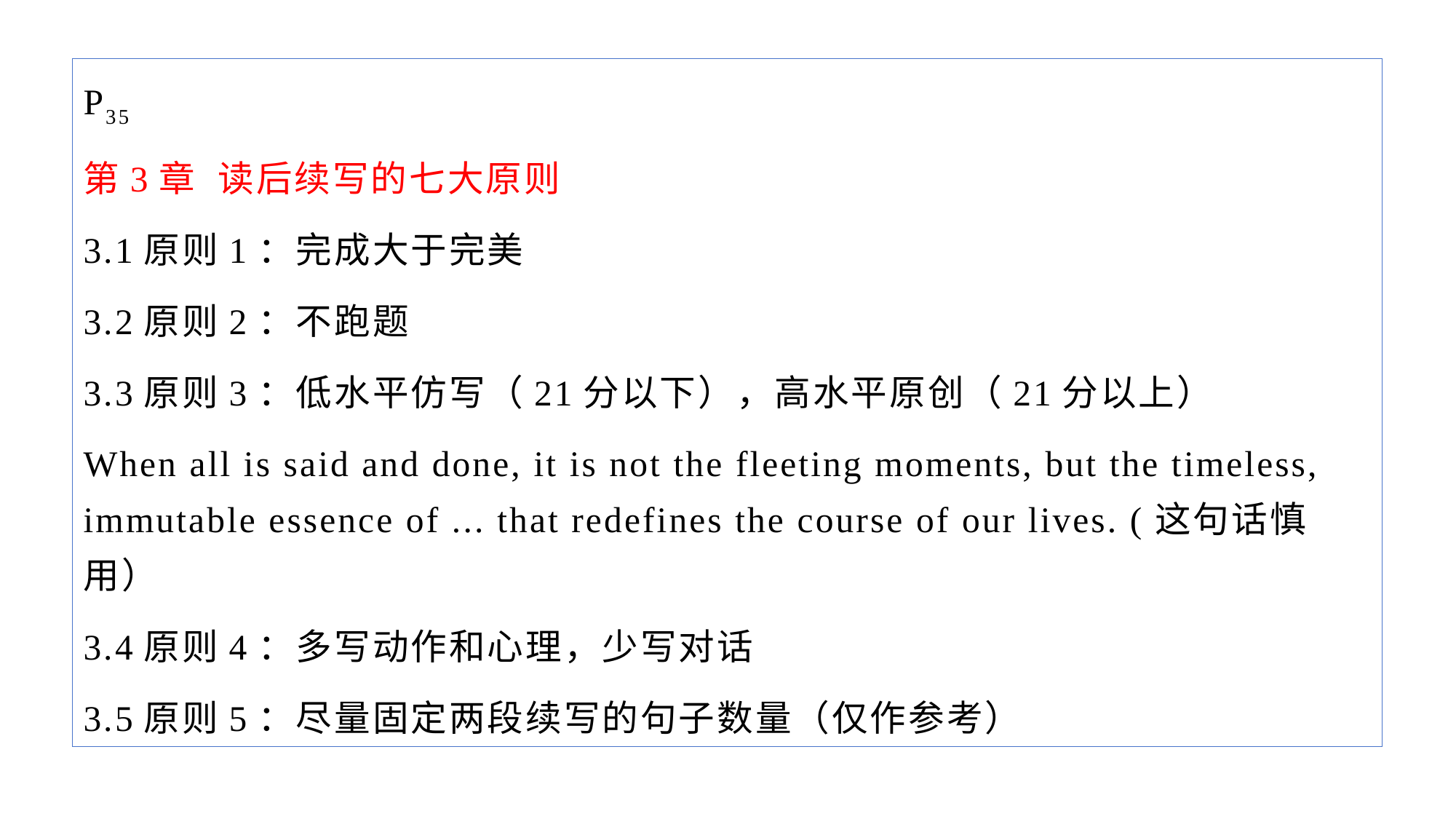

P35
第3章  读后续写的七大原则
3.1原则1：完成大于完美
3.2原则2：不跑题
3.3原则3：低水平仿写（21分以下），高水平原创（21分以上）
When all is said and done, it is not the fleeting moments, but the timeless, immutable essence of ... that redefines the course of our lives. (这句话慎用）
3.4原则4：多写动作和心理，少写对话
3.5原则5：尽量固定两段续写的句子数量（仅作参考）